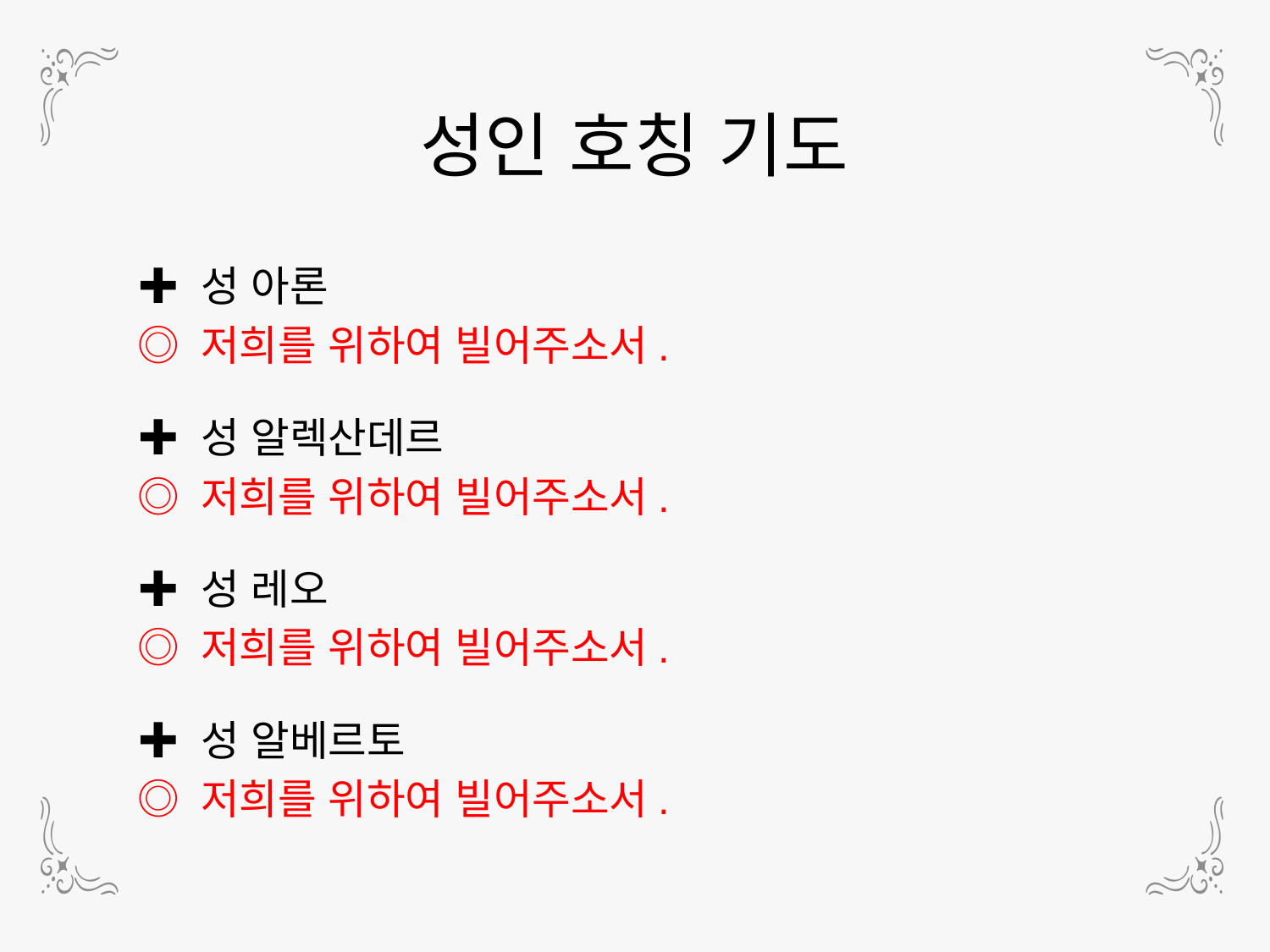

성인 호칭 기도

✚ 성 아론
◎ 저희를 위하여 빌어주소서.

✚ 성 알렉산데르
◎ 저희를 위하여 빌어주소서.

✚ 성 레오
◎ 저희를 위하여 빌어주소서.

✚ 성 알베르토
◎ 저희를 위하여 빌어주소서.